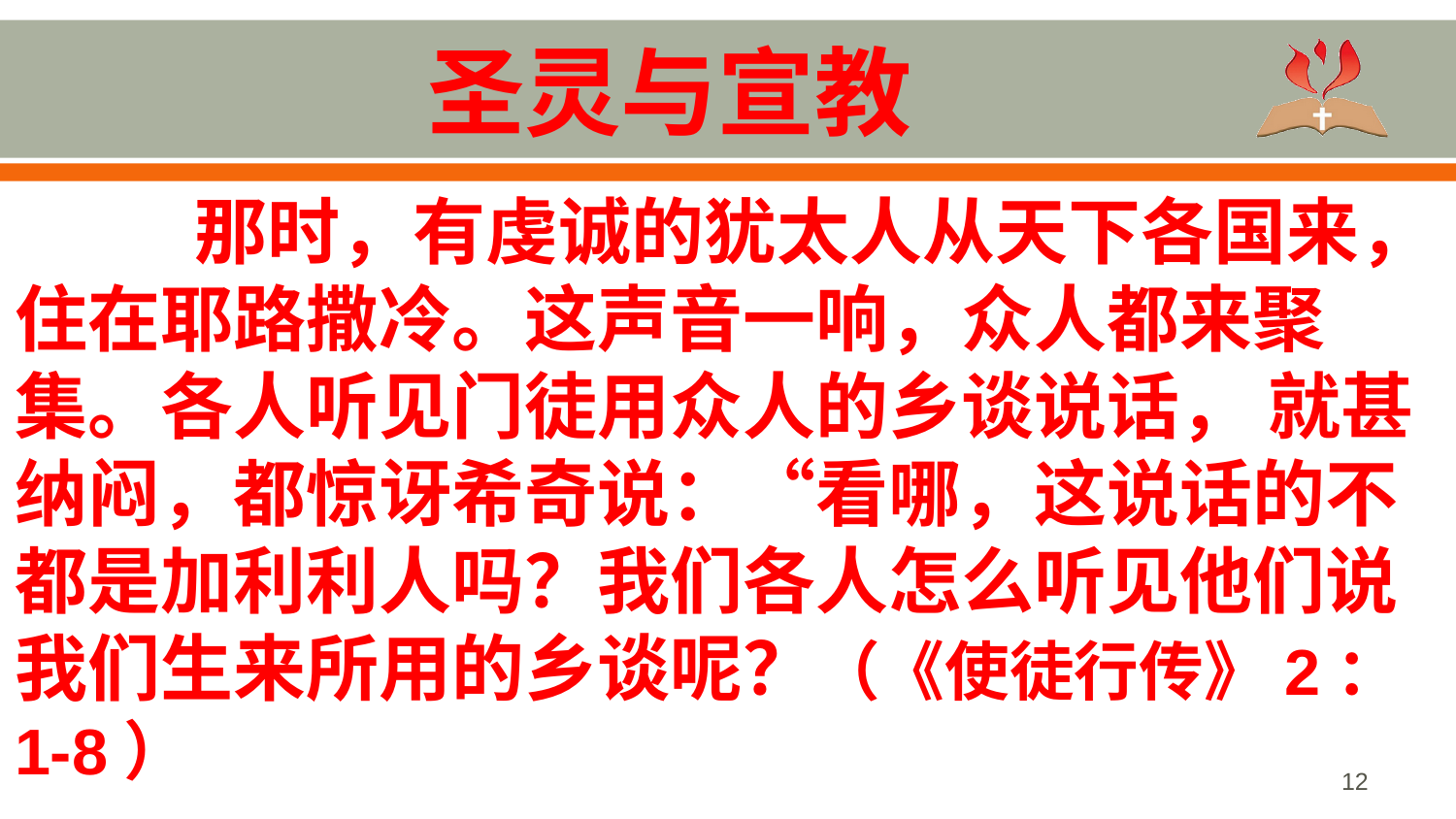

# 圣灵与宣教
      那时，有虔诚的犹太人从天下各国来，住在耶路撒冷。这声音一响，众人都来聚集。各人听见门徒用众人的乡谈说话， 就甚纳闷，都惊讶希奇说：“看哪，这说话的不都是加利利人吗？我们各人怎么听见他们说我们生来所用的乡谈呢？（《使徒行传》2：1-8）

12